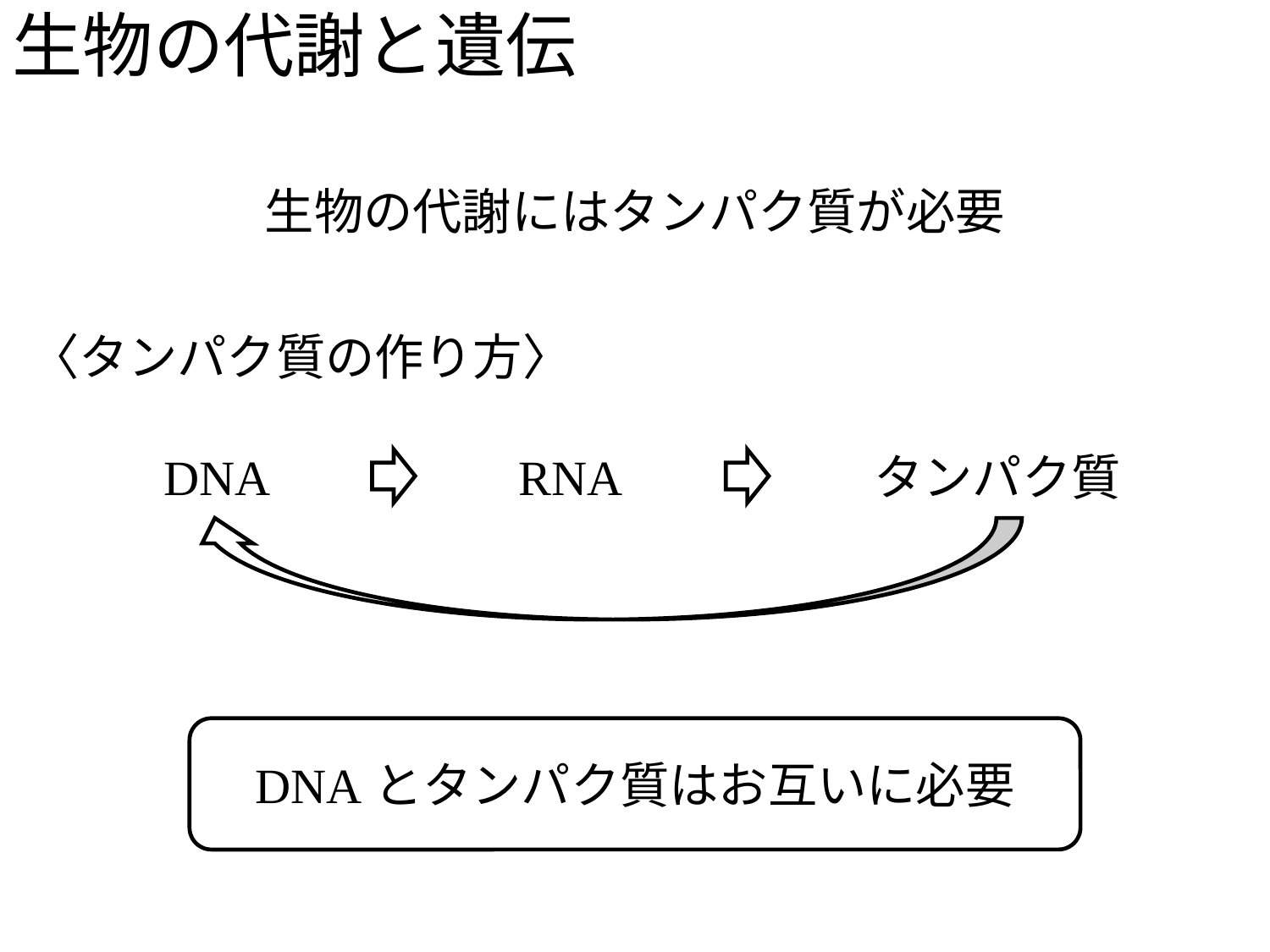

生物の代謝と遺伝
生物の代謝にはタンパク質が必要
〈タンパク質の作り方〉
DNA
RNA
タンパク質

DNAとタンパク質はお互いに必要